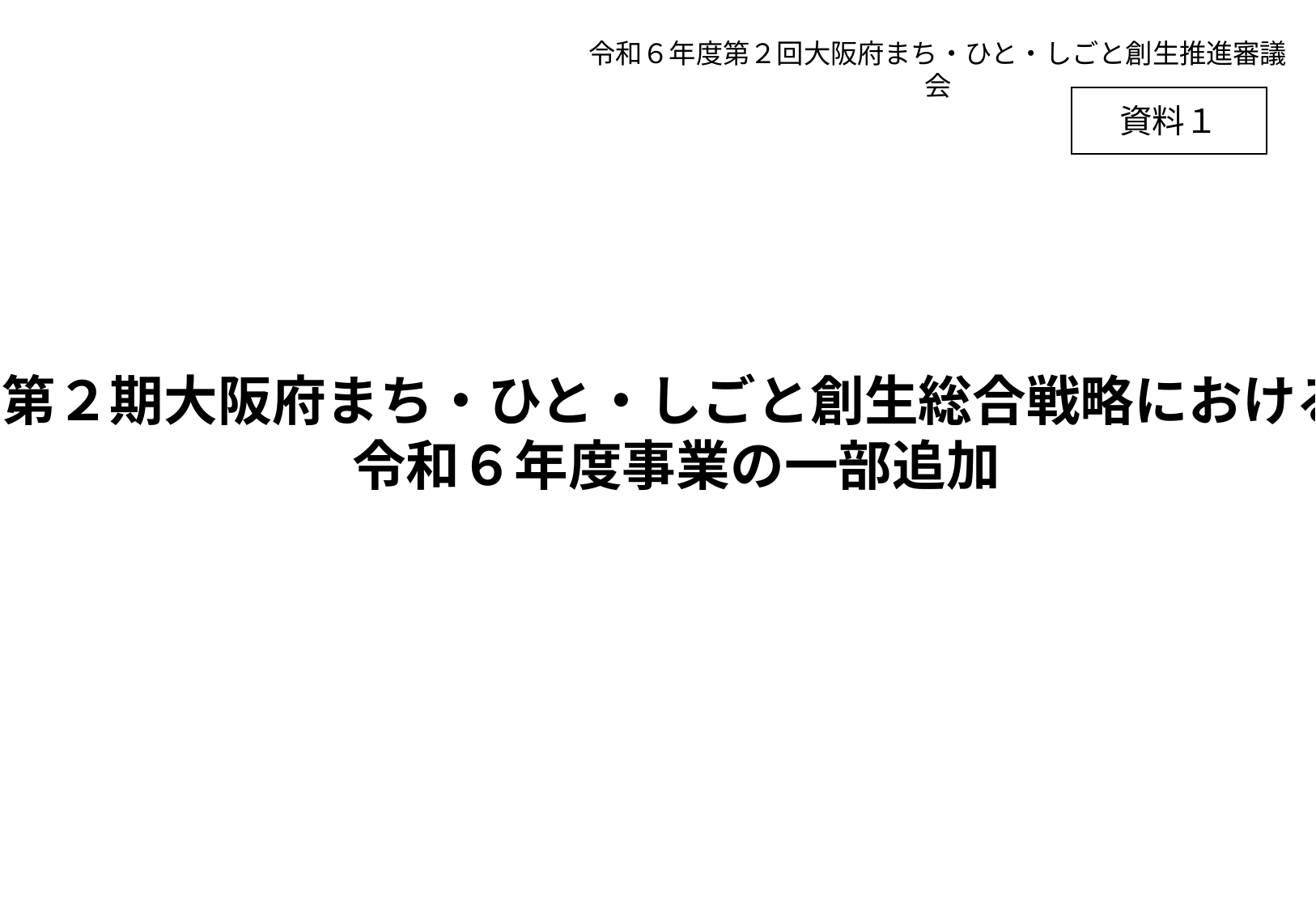

令和６年度第２回大阪府まち・ひと・しごと創生推進審議会
資料１
第２期大阪府まち・ひと・しごと創生総合戦略における
令和６年度事業の一部追加